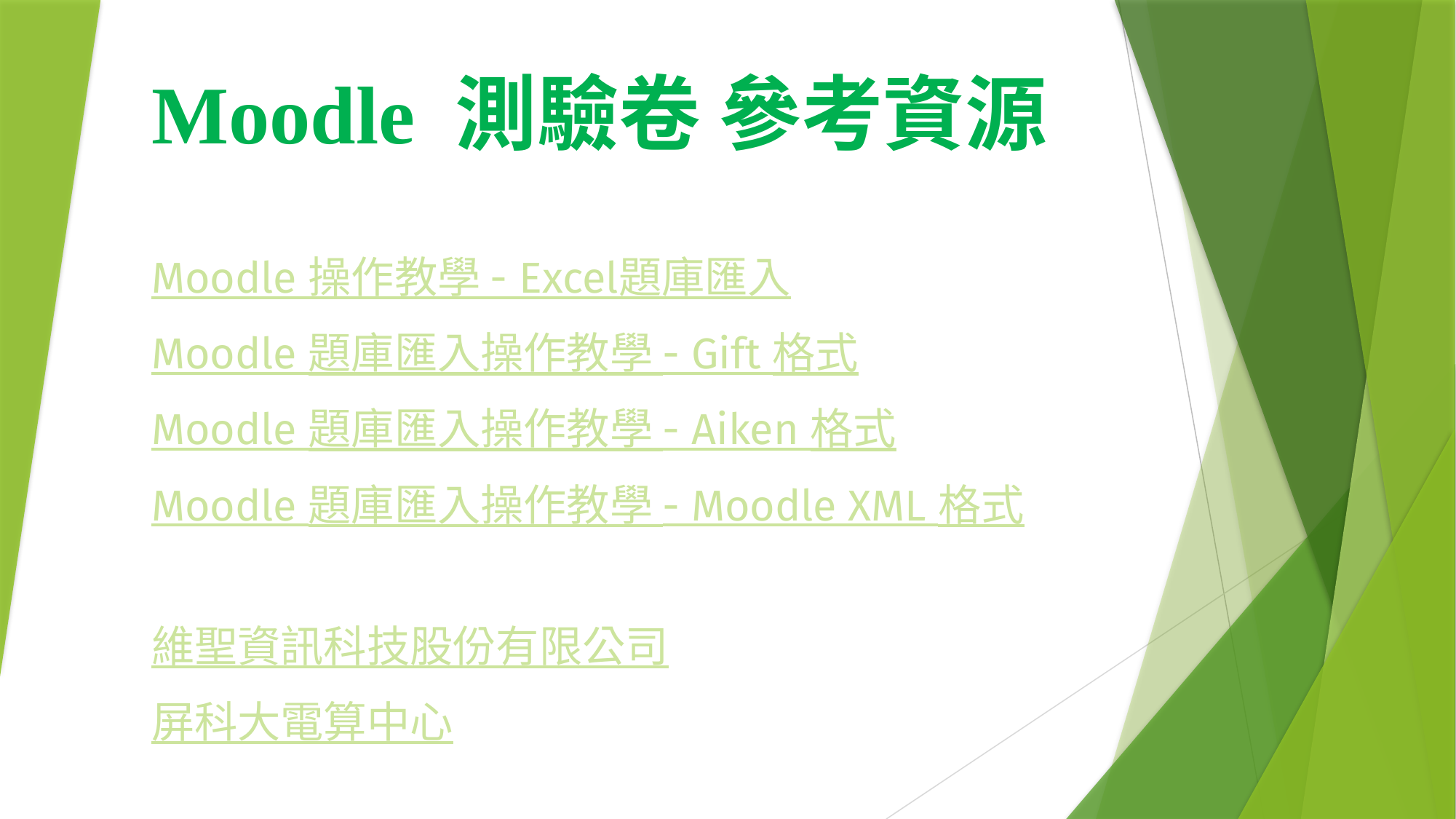

# Moodle 測驗卷 參考資源
Moodle 操作教學 - Excel題庫匯入
Moodle 題庫匯入操作教學 - Gift 格式
Moodle 題庫匯入操作教學 - Aiken 格式
Moodle 題庫匯入操作教學 - Moodle XML 格式

維聖資訊科技股份有限公司
屏科大電算中心